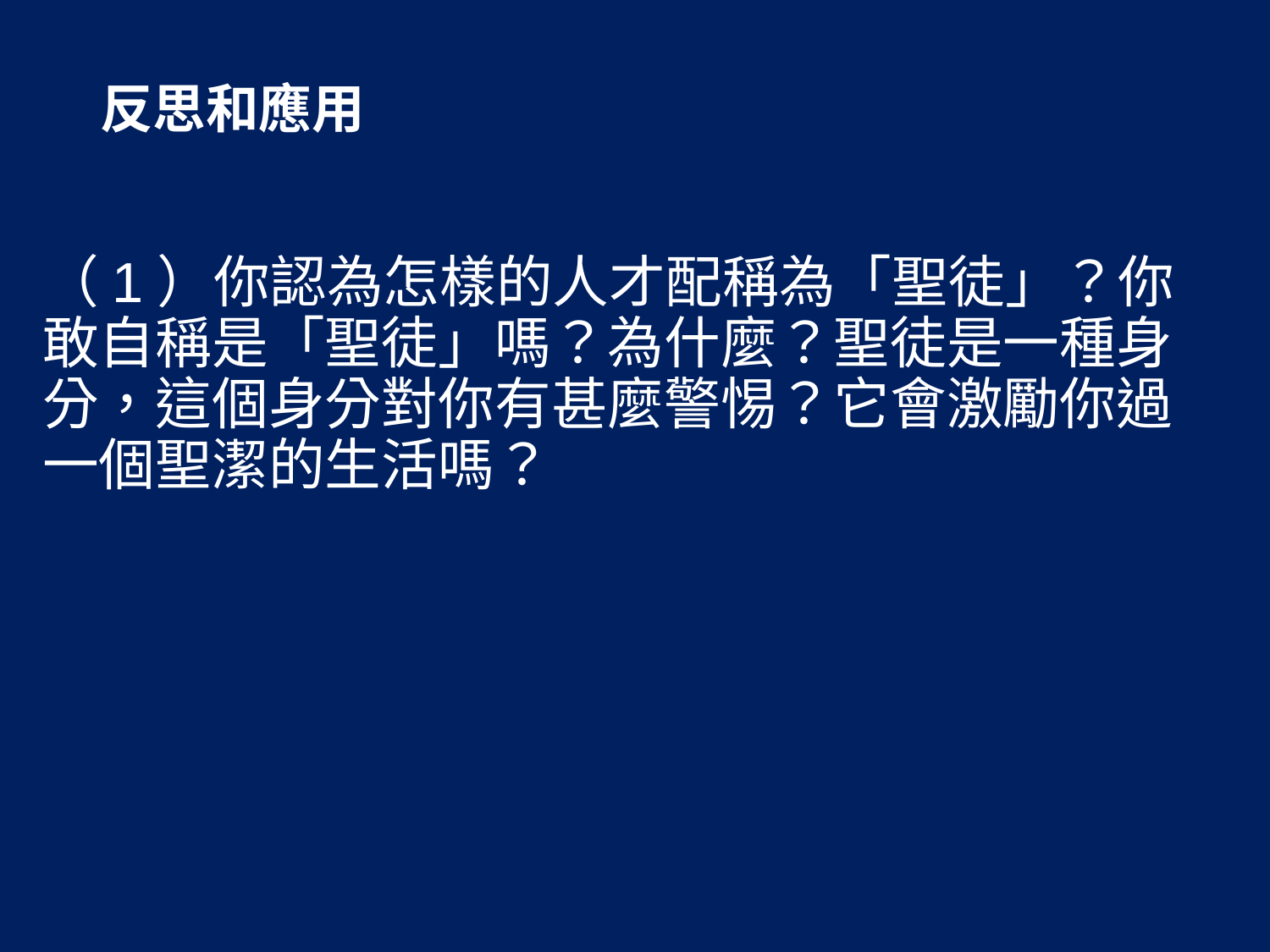

# 反思和應用
（1）你認為怎樣的人才配稱為「聖徒」？你敢自稱是「聖徒」嗎？為什麼？聖徒是一種身分，這個身分對你有甚麼警惕？它會激勵你過一個聖潔的生活嗎？